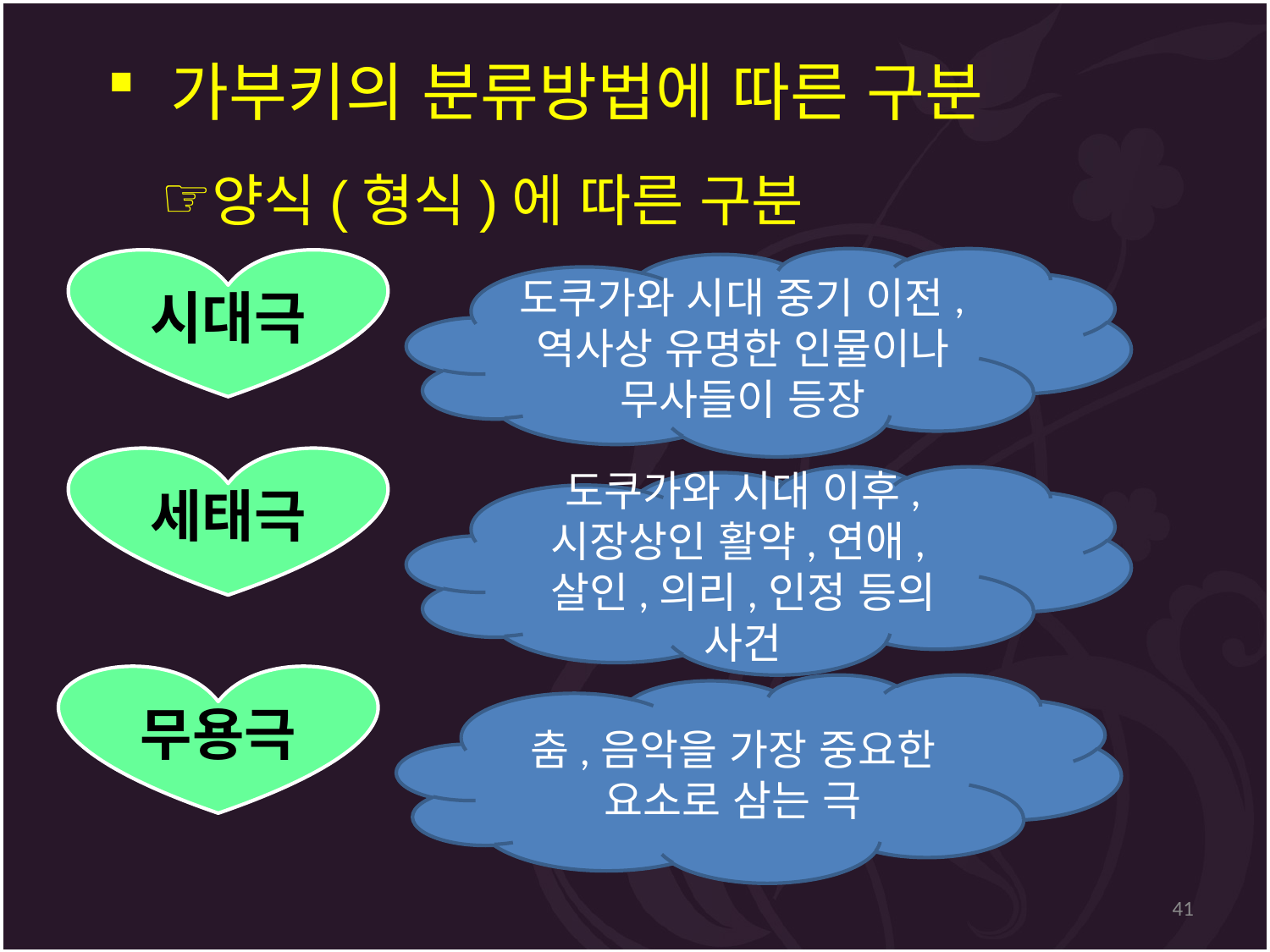

가부키의 분류방법에 따른 구분
양식(형식)에 따른 구분
시대극
도쿠가와 시대 중기 이전,역사상 유명한 인물이나 무사들이 등장
세태극
도쿠가와 시대 이후,
시장상인 활약,연애,살인,의리,인정 등의 사건
무용극
춤,음악을 가장 중요한 요소로 삼는 극
41